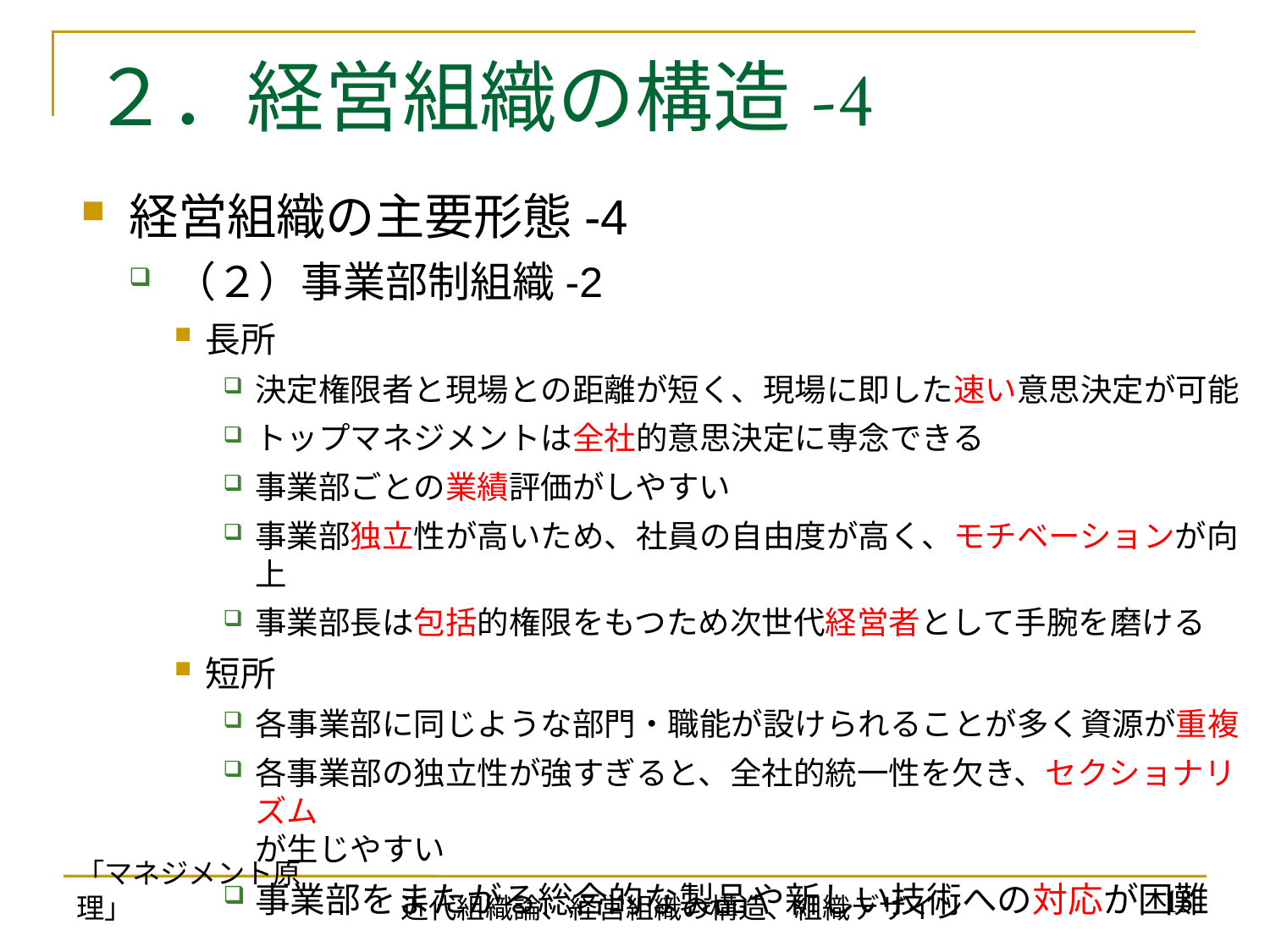

# ２．経営組織の構造-4
経営組織の主要形態-4
（２）事業部制組織-2
長所
決定権限者と現場との距離が短く、現場に即した速い意思決定が可能
トップマネジメントは全社的意思決定に専念できる
事業部ごとの業績評価がしやすい
事業部独立性が高いため、社員の自由度が高く、モチベーションが向上
事業部長は包括的権限をもつため次世代経営者として手腕を磨ける
短所
各事業部に同じような部門・職能が設けられることが多く資源が重複
各事業部の独立性が強すぎると、全社的統一性を欠き、セクショナリズム
が生じやすい
事業部をまたがる総合的な製品や新しい技術への対応が困難
「マネジメント原理」
13
近代組織論、経営組織の構造、組織デザイン